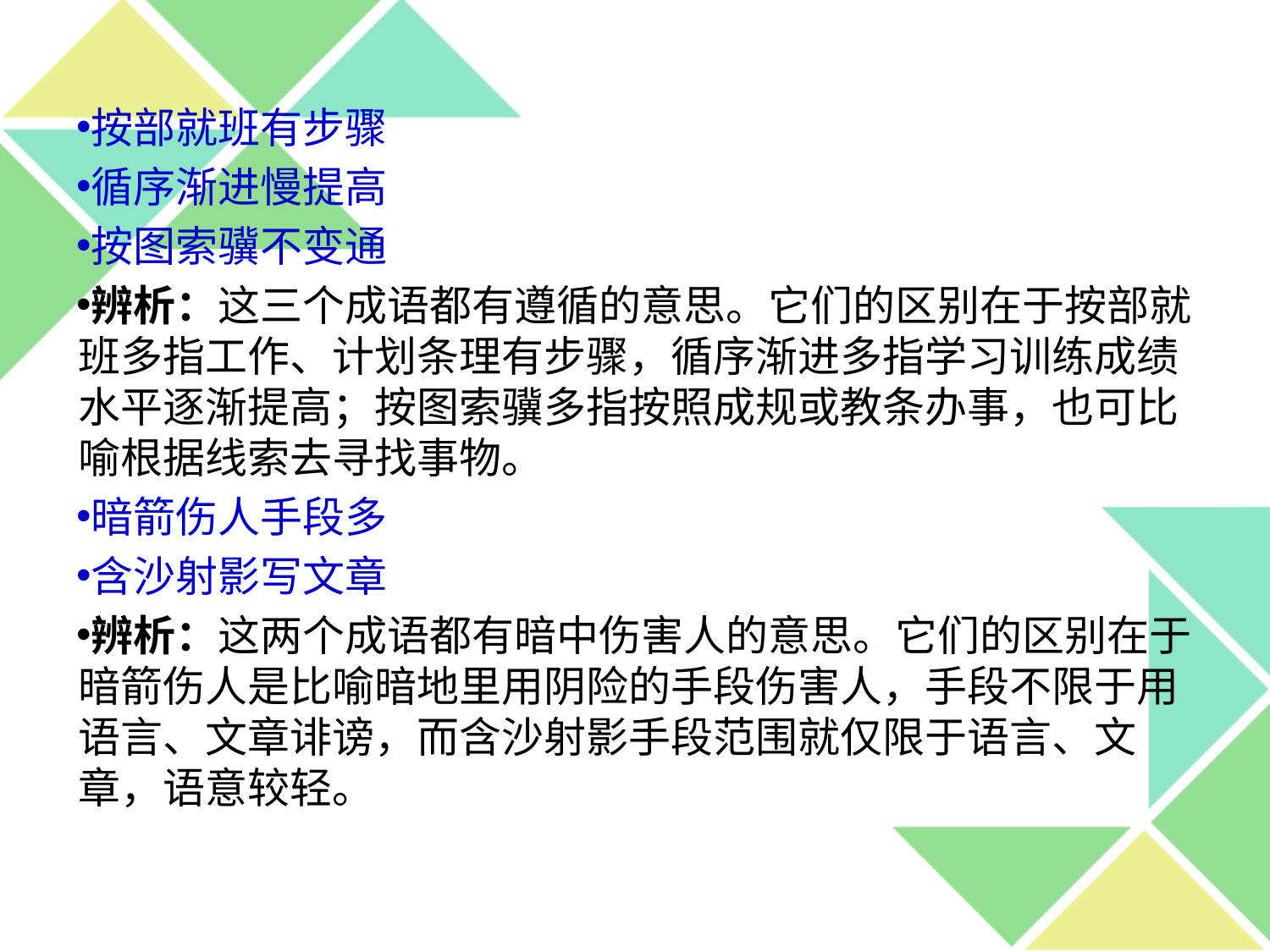

按部就班有步骤
循序渐进慢提高
按图索骥不变通
辨析：这三个成语都有遵循的意思。它们的区别在于按部就班多指工作、计划条理有步骤，循序渐进多指学习训练成绩水平逐渐提高；按图索骥多指按照成规或教条办事，也可比喻根据线索去寻找事物。
暗箭伤人手段多
含沙射影写文章
辨析：这两个成语都有暗中伤害人的意思。它们的区别在于暗箭伤人是比喻暗地里用阴险的手段伤害人，手段不限于用语言、文章诽谤，而含沙射影手段范围就仅限于语言、文章，语意较轻。